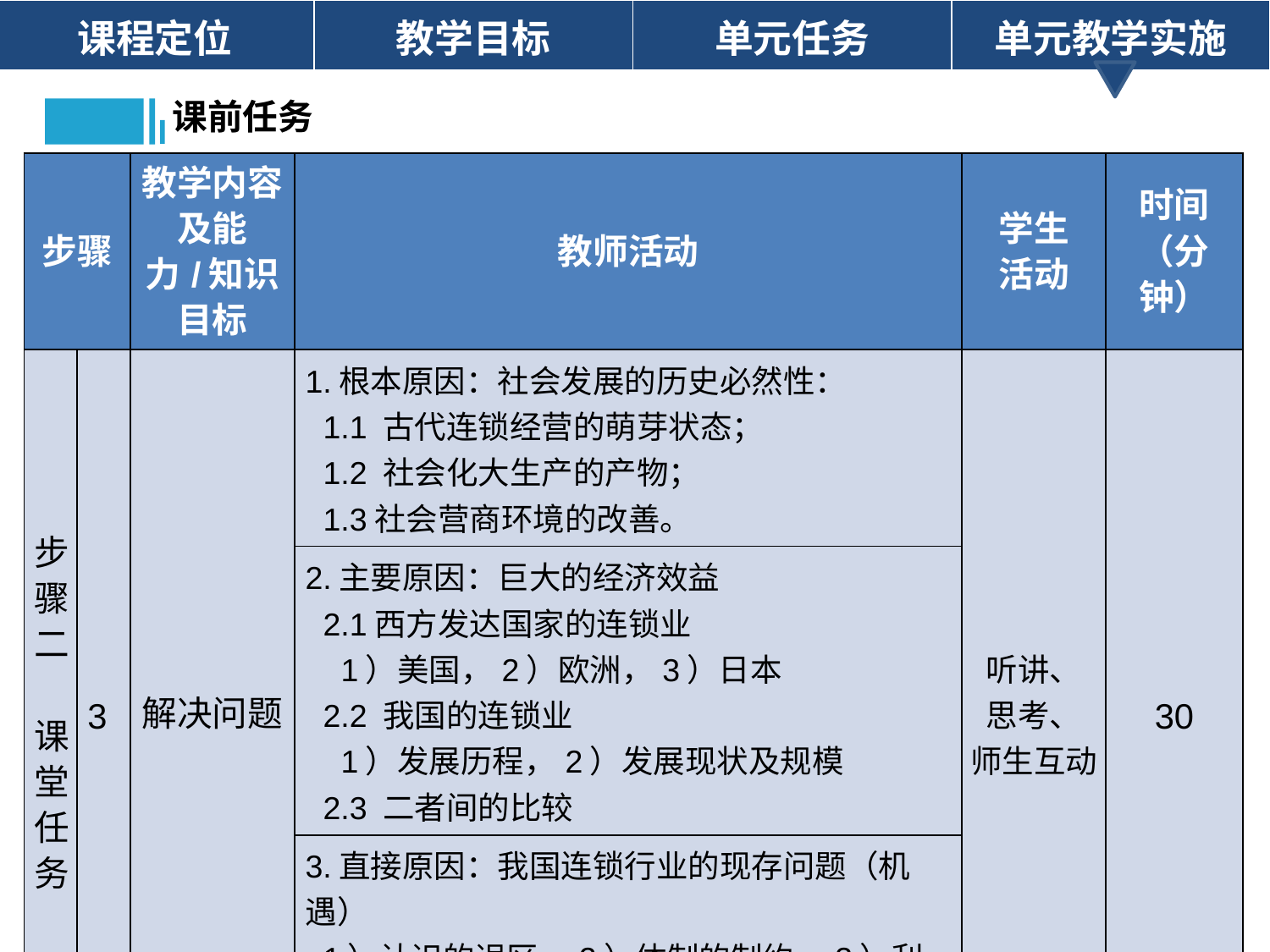

| 课程定位 | 教学目标 | 单元任务 | 单元教学实施 |
| --- | --- | --- | --- |

课前任务

| 步骤 |  | 教学内容 及能力/知识目标 | 教师活动 | 学生 活动 | 时间（分钟） |
| --- | --- | --- | --- | --- | --- |
| 步骤二 课堂任务 | 3 | 解决问题 | 1.根本原因：社会发展的历史必然性： 1.1 古代连锁经营的萌芽状态； 1.2 社会化大生产的产物； 1.3社会营商环境的改善。 | 听讲、 思考、 师生互动 | 30 |
|  |  |  | 2.主要原因：巨大的经济效益 2.1西方发达国家的连锁业 1）美国，2）欧洲，3）日本 2.2 我国的连锁业 1）发展历程，2）发展现状及规模 2.3 二者间的比较 |  |  |
|  |  |  | 3.直接原因：我国连锁行业的现存问题（机遇） 1）认识的误区，2）体制的制约，3）利润低，4）商品配送的制约，5）资金与技术的制约，6）管理的薄弱。 |  |  |